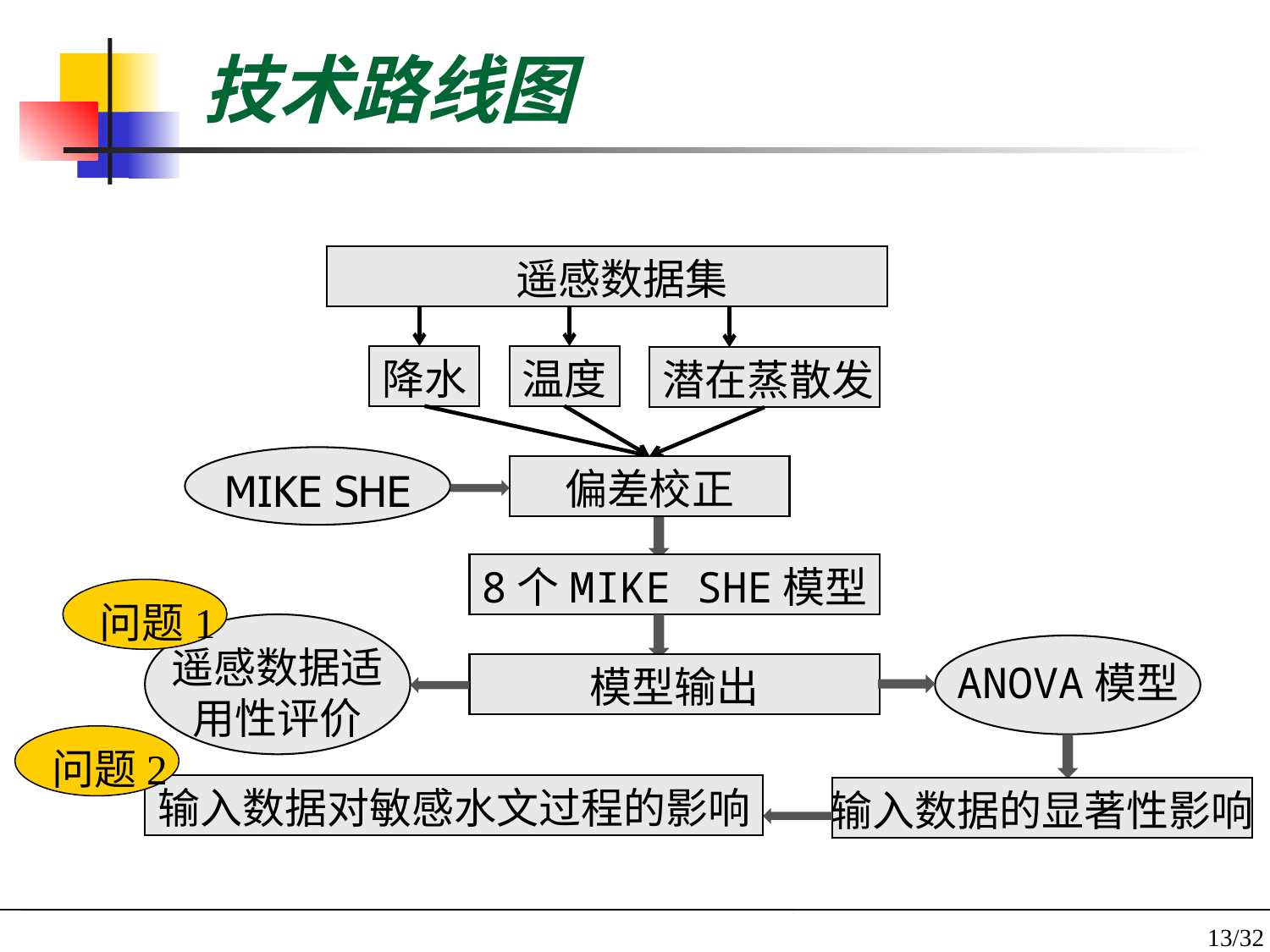

技术路线图
  遥感数据集
降水
温度
潜在蒸散发
MIKE SHE
偏差校正

8个MIKE SHE模型

遥感数据适
用性评价

模型输出

问题1
ANOVA模型

问题2

输入数据对敏感水文过程的影响
输入数据的显著性影响

13/32